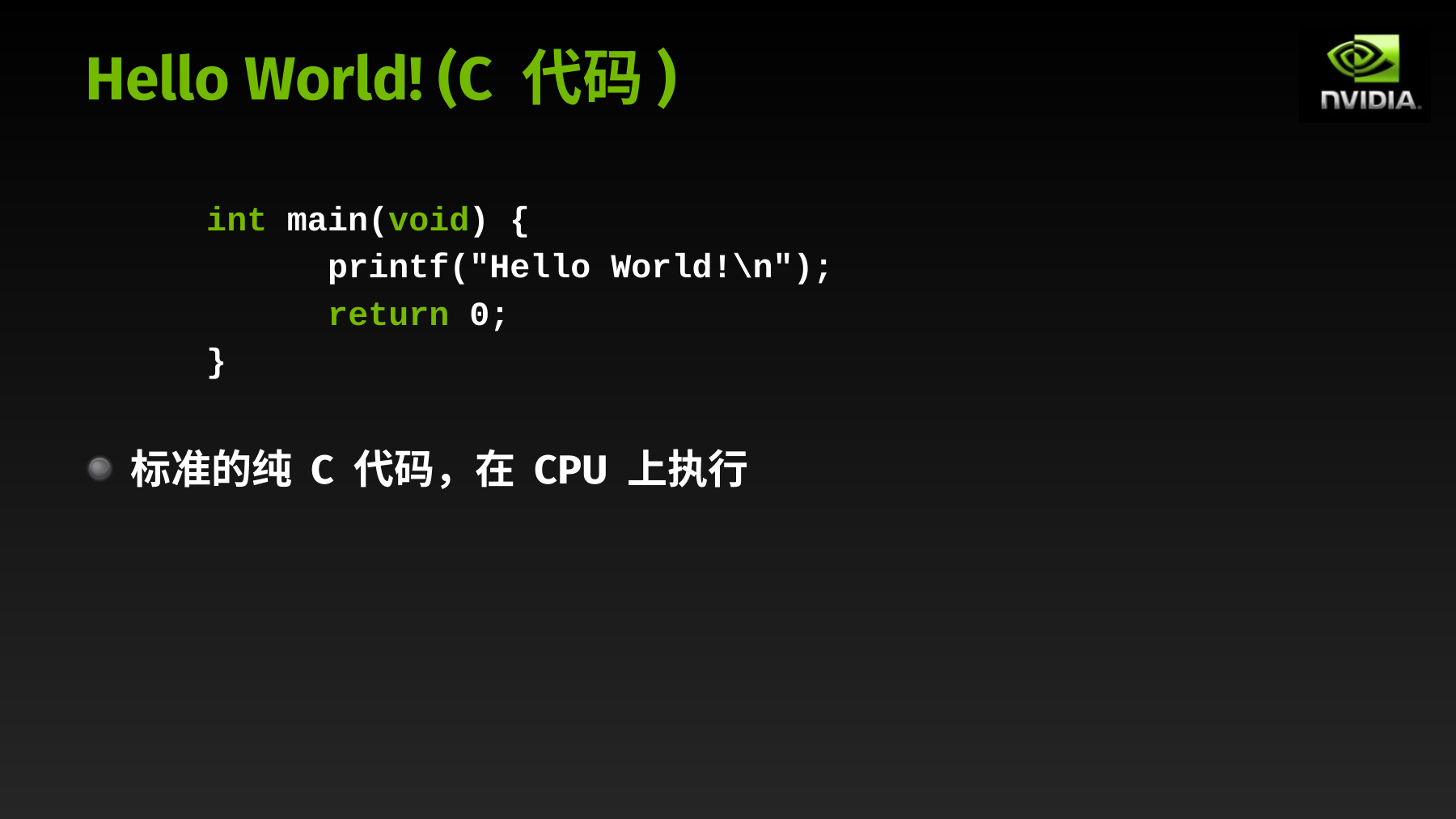

# Hello World! (C 代码)
	int main(void) {
		printf("Hello World!\n");
		return 0;
	}

标准的纯 C 代码，在 CPU 上执行